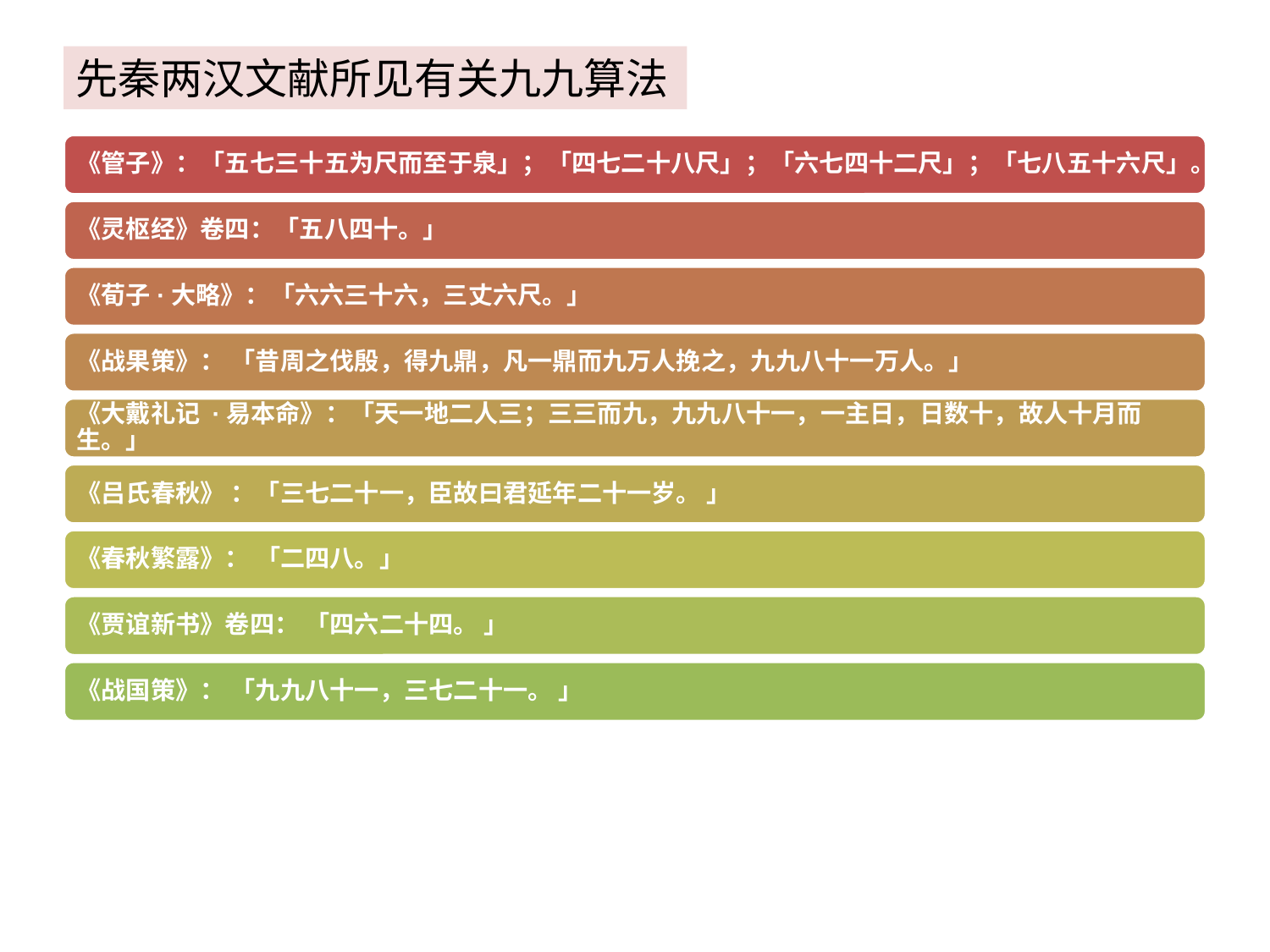

先秦两汉文献所见有关九九算法
《管子》：「五七三十五为尺而至于泉」；「四七二十八尺」；「六七四十二尺」；「七八五十六尺」。
《灵枢经》卷四：「五八四十。」
《荀子·大略》：「六六三十六，三丈六尺。」
《战果策》： 「昔周之伐殷，得九鼎，凡一鼎而九万人挽之，九九八十一万人。」
《大戴礼记 ·易本命》：「天一地二人三；三三而九，九九八十一，一主日，日数十，故人十月而生。」
《吕氏春秋》 ：「三七二十一，臣故曰君延年二十一岁。 」
《春秋繁露》： 「二四八。」
《贾谊新书》卷四： 「四六二十四。 」
《战国策》： 「九九八十一，三七二十一。 」